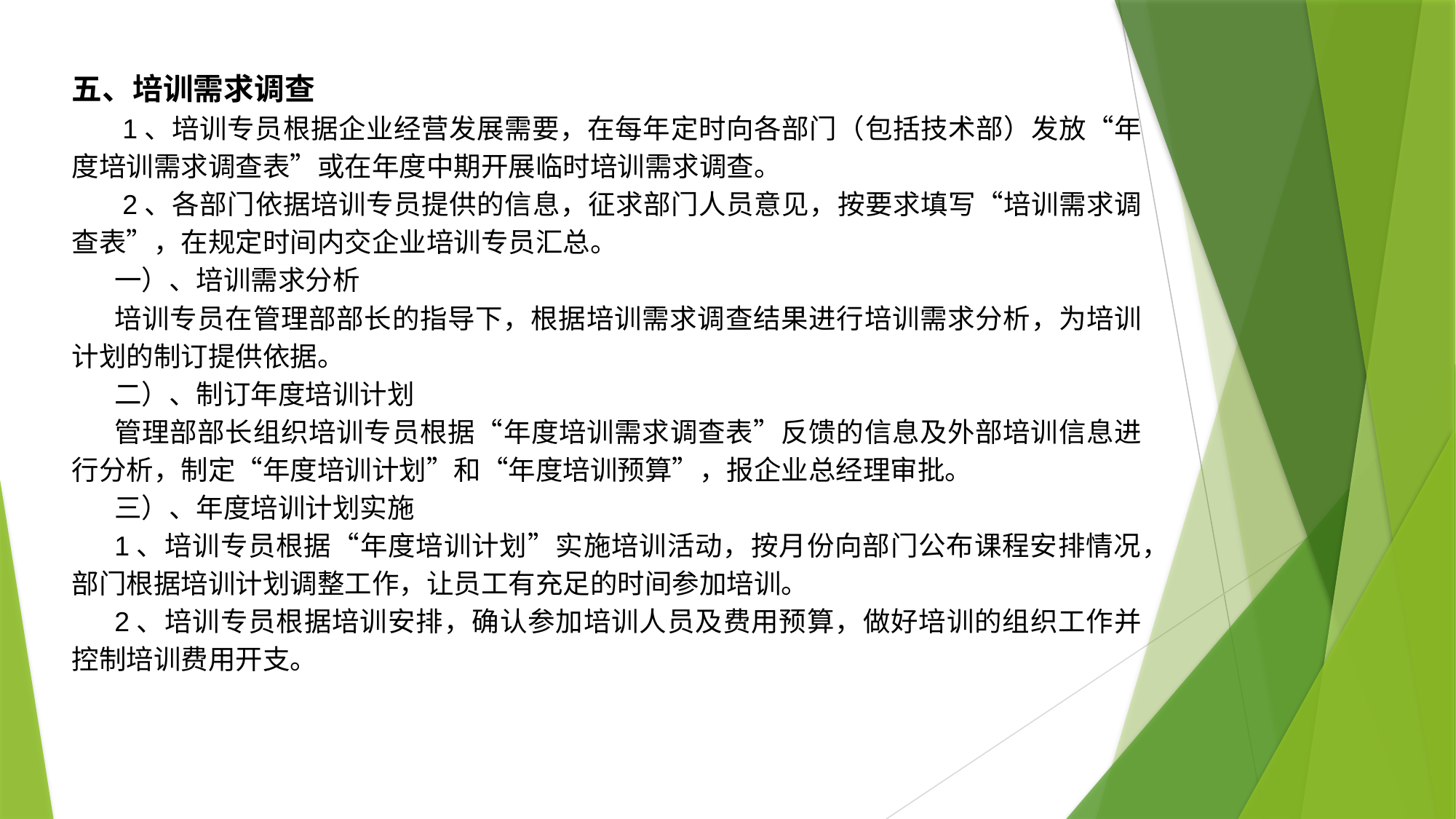

五、培训需求调查
 1、培训专员根据企业经营发展需要，在每年定时向各部门（包括技术部）发放“年度培训需求调查表”或在年度中期开展临时培训需求调查。
 2、各部门依据培训专员提供的信息，征求部门人员意见，按要求填写“培训需求调查表”，在规定时间内交企业培训专员汇总。
一）、培训需求分析
培训专员在管理部部长的指导下，根据培训需求调查结果进行培训需求分析，为培训计划的制订提供依据。
二）、制订年度培训计划
管理部部长组织培训专员根据“年度培训需求调查表”反馈的信息及外部培训信息进行分析，制定“年度培训计划”和“年度培训预算”，报企业总经理审批。
三）、年度培训计划实施
1、培训专员根据“年度培训计划”实施培训活动，按月份向部门公布课程安排情况，部门根据培训计划调整工作，让员工有充足的时间参加培训。
2、培训专员根据培训安排，确认参加培训人员及费用预算，做好培训的组织工作并控制培训费用开支。